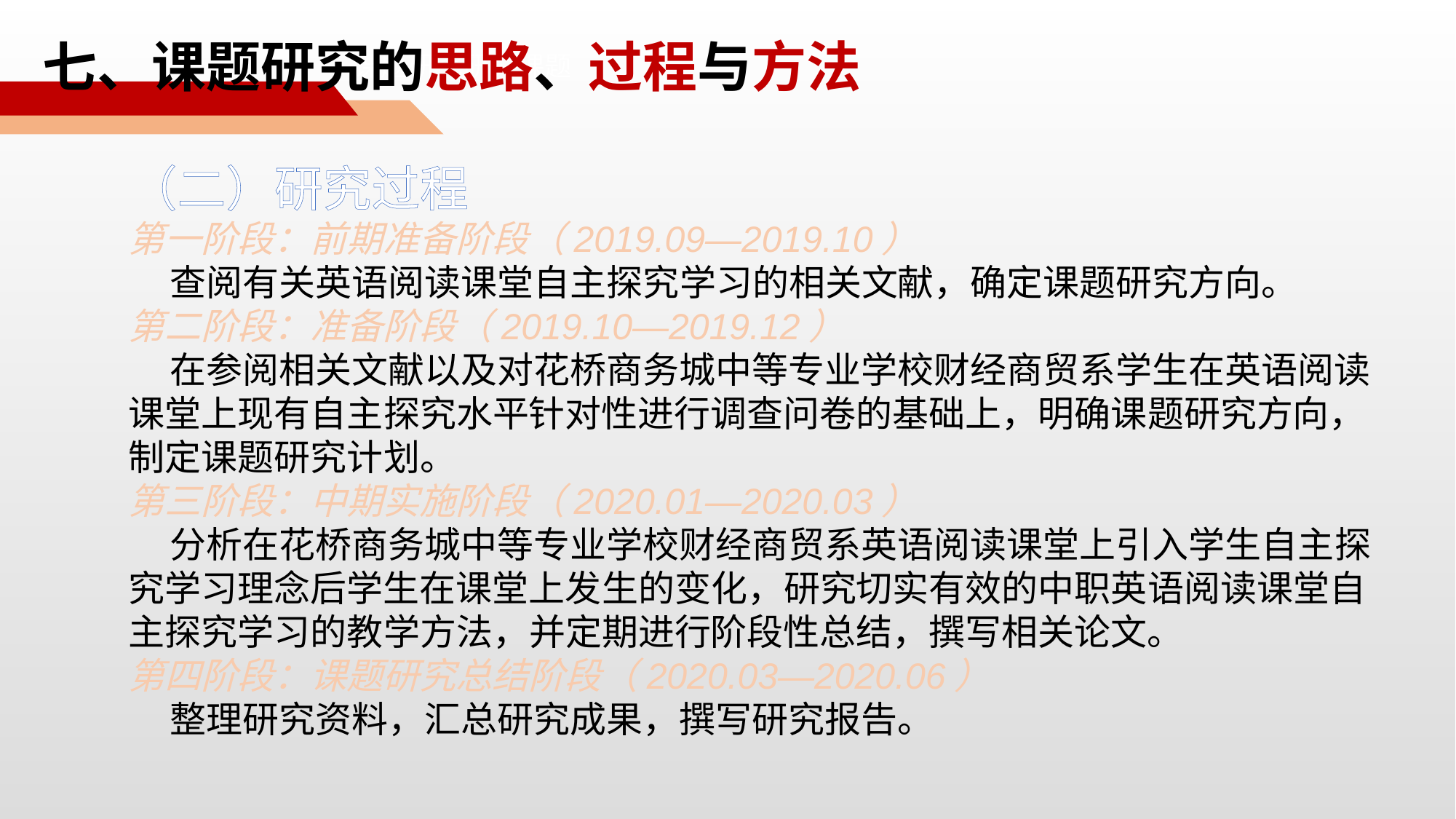

七、课题研究的思路、过程与方法

课题研究研究课题

（二）研究过程
第一阶段：前期准备阶段（2019.09—2019.10）
    查阅有关英语阅读课堂自主探究学习的相关文献，确定课题研究方向。
第二阶段：准备阶段（2019.10—2019.12）
    在参阅相关文献以及对花桥商务城中等专业学校财经商贸系学生在英语阅读课堂上现有自主探究水平针对性进行调查问卷的基础上，明确课题研究方向，制定课题研究计划。
第三阶段：中期实施阶段（2020.01—2020.03）
    分析在花桥商务城中等专业学校财经商贸系英语阅读课堂上引入学生自主探究学习理念后学生在课堂上发生的变化，研究切实有效的中职英语阅读课堂自主探究学习的教学方法，并定期进行阶段性总结，撰写相关论文。
第四阶段：课题研究总结阶段（2020.03—2020.06）
    整理研究资料，汇总研究成果，撰写研究报告。